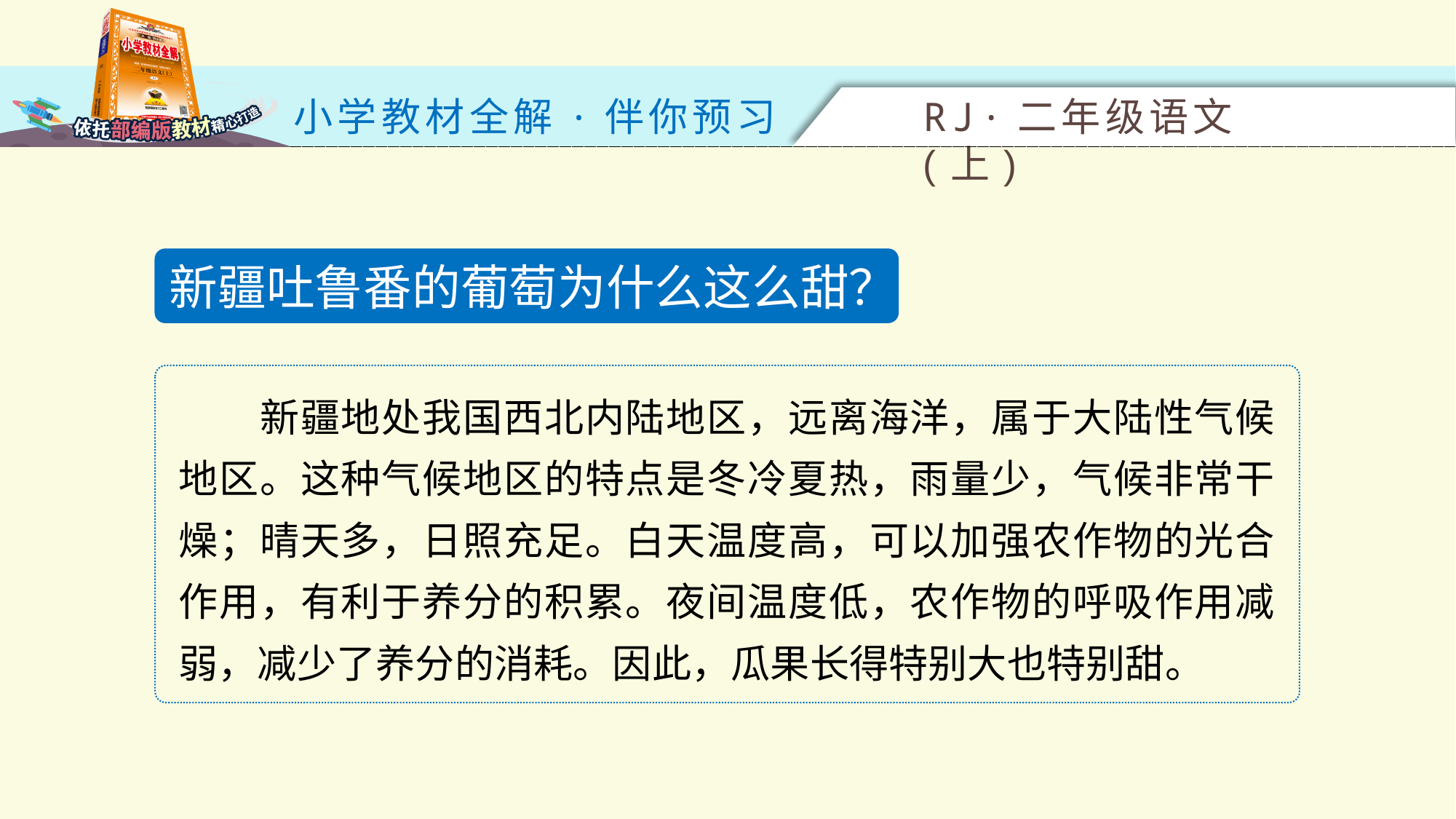

新疆吐鲁番的葡萄为什么这么甜？

　　新疆地处我国西北内陆地区，远离海洋，属于大陆性气候地区。这种气候地区的特点是冬冷夏热，雨量少，气候非常干燥；晴天多，日照充足。白天温度高，可以加强农作物的光合作用，有利于养分的积累。夜间温度低，农作物的呼吸作用减弱，减少了养分的消耗。因此，瓜果长得特别大也特别甜。